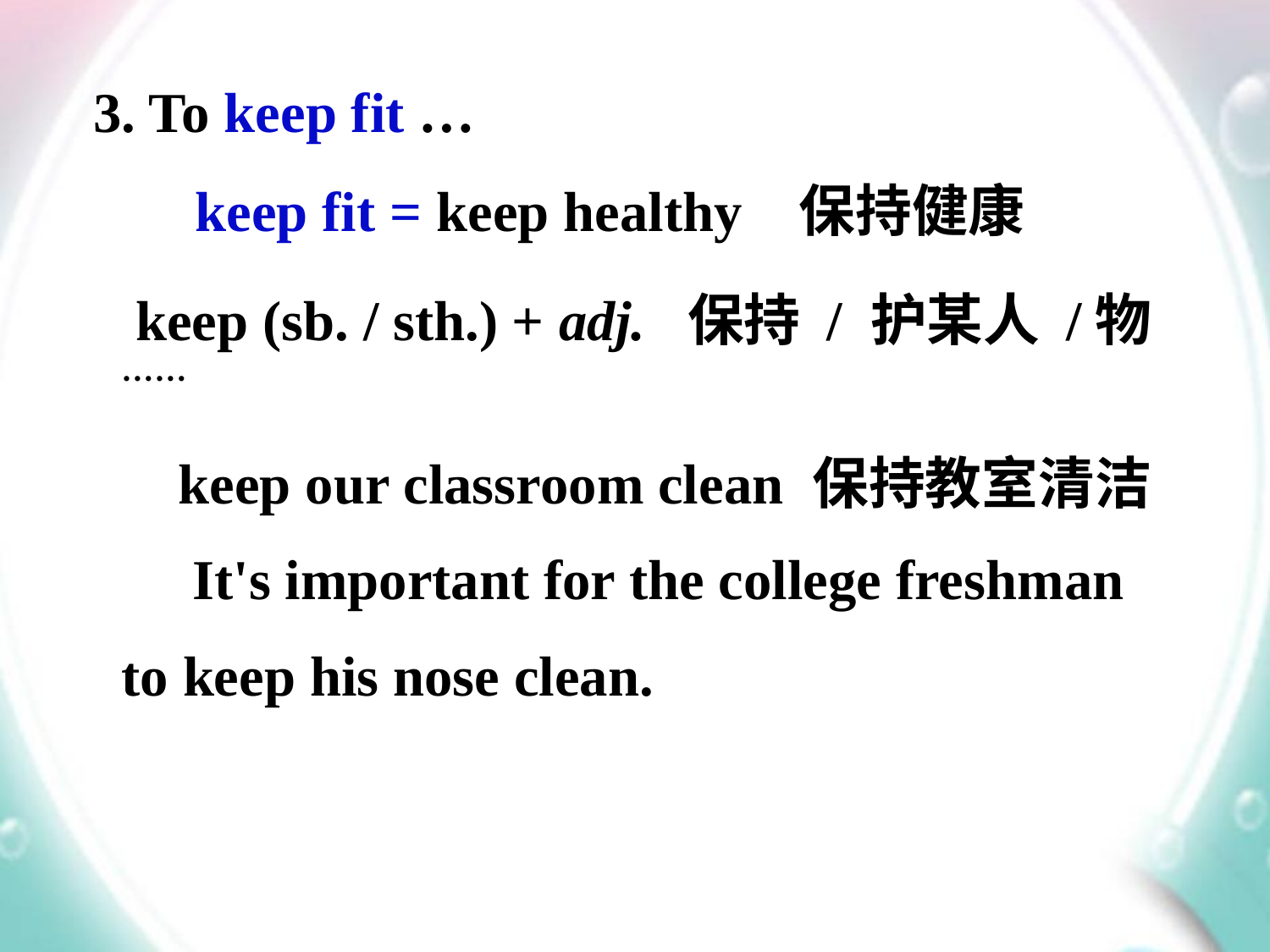

3. To keep fit …
 keep fit = keep healthy   保持健康
 keep (sb. / sth.) + adj.  保持 / 护某人 /物 ……
    keep our classroom clean 保持教室清洁
     It's important for the college freshman
to keep his nose clean.